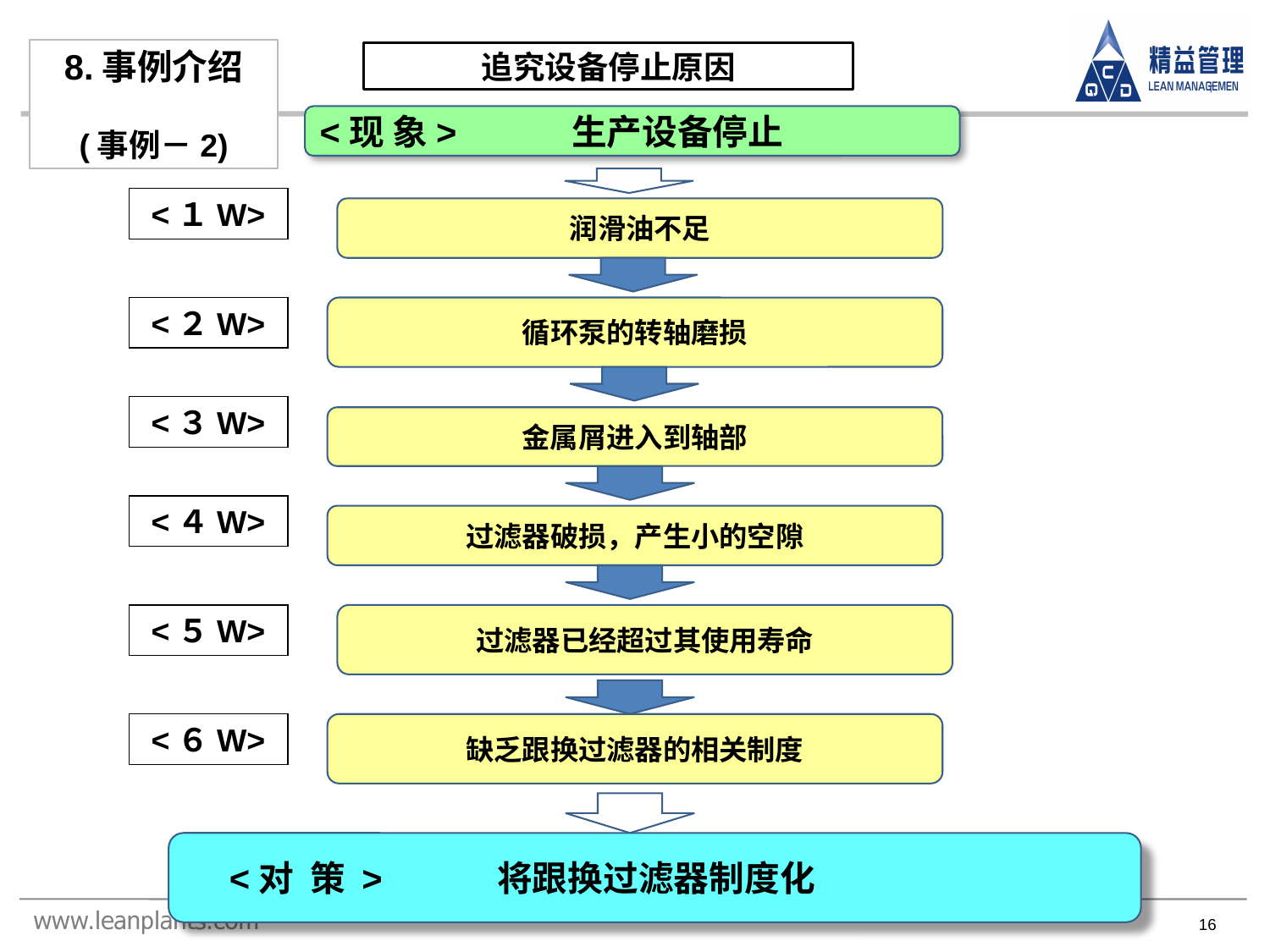

8.事例介绍

(事例－2)
追究设备停止原因
<现 象>　　　生产设备停止

<１W>
润滑油不足

<２W>
循环泵的转轴磨损

<３W>
金属屑进入到轴部

<４W>
过滤器破损，产生小的空隙

<５W>
过滤器已经超过其使用寿命

<６W>
缺乏跟换过滤器的相关制度

　<对  策 >　　　将跟换过滤器制度化